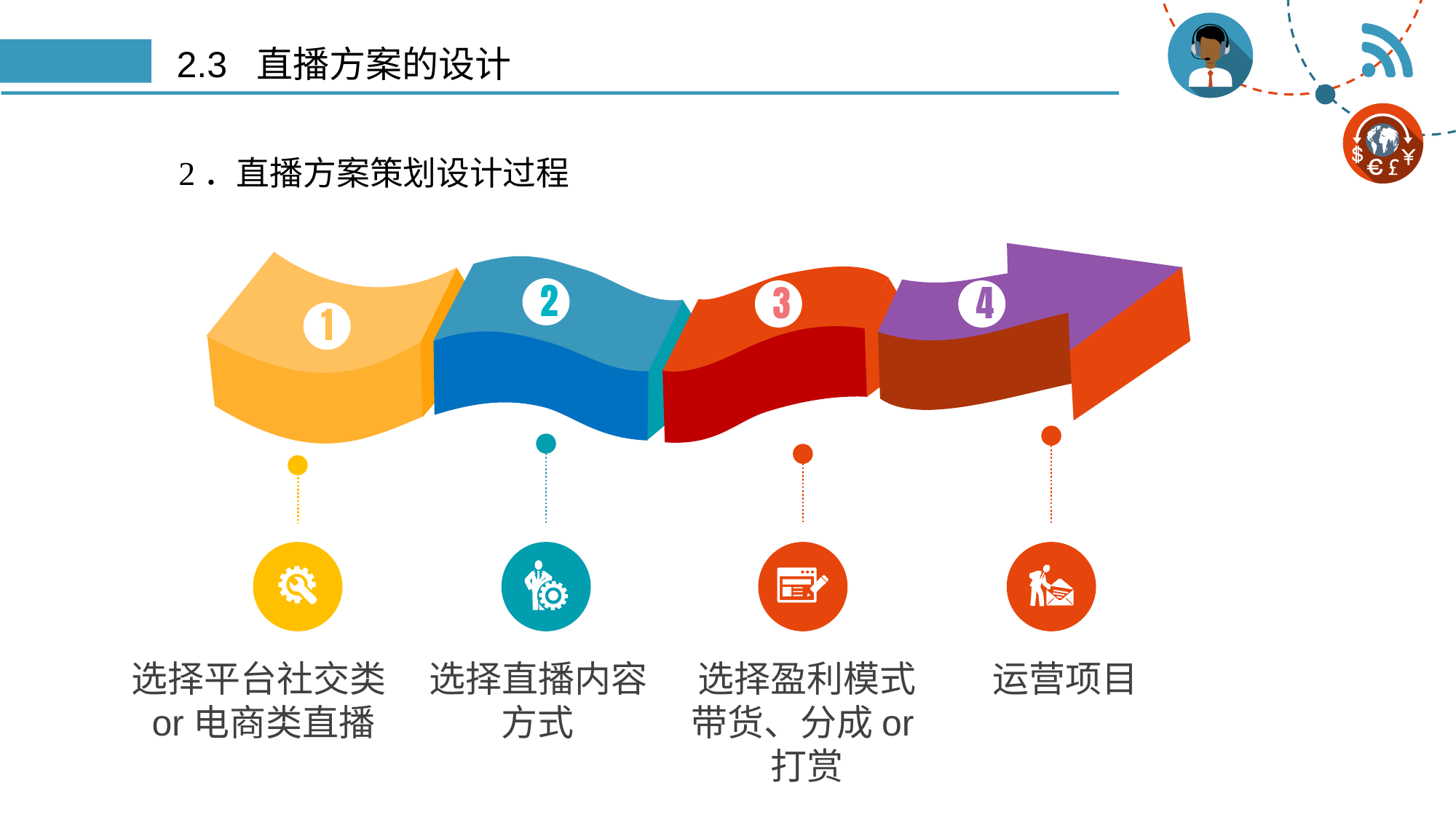

# 2.3  直播方案的设计
2．直播方案策划设计过程

2
3
4
1

选择平台社交类or电商类直播
选择直播内容方式
选择盈利模式带货、分成or打赏
运营项目